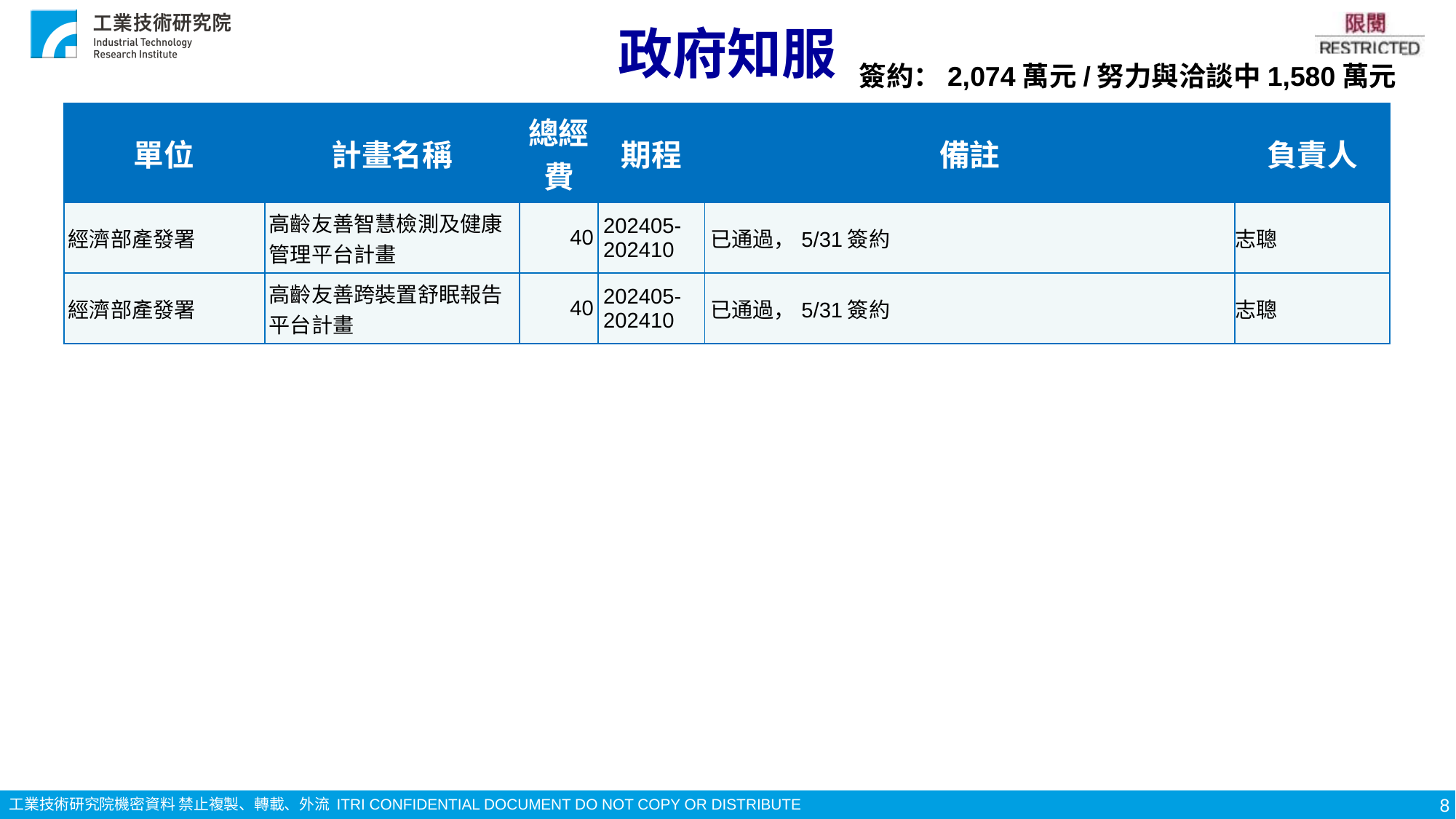

# 政府知服
簽約：2,074萬元/努力與洽談中1,580萬元
| 單位 | 計畫名稱 | 總經費 | 期程 | 備註 | 負責人 |
| --- | --- | --- | --- | --- | --- |
| 經濟部產發署 | 高齡友善智慧檢測及健康管理平台計畫 | 40 | 202405- 202410 | 已通過，5/31簽約 | 志聰 |
| 經濟部產發署 | 高齡友善跨裝置舒眠報告平台計畫 | 40 | 202405- 202410 | 已通過，5/31簽約 | 志聰 |
8